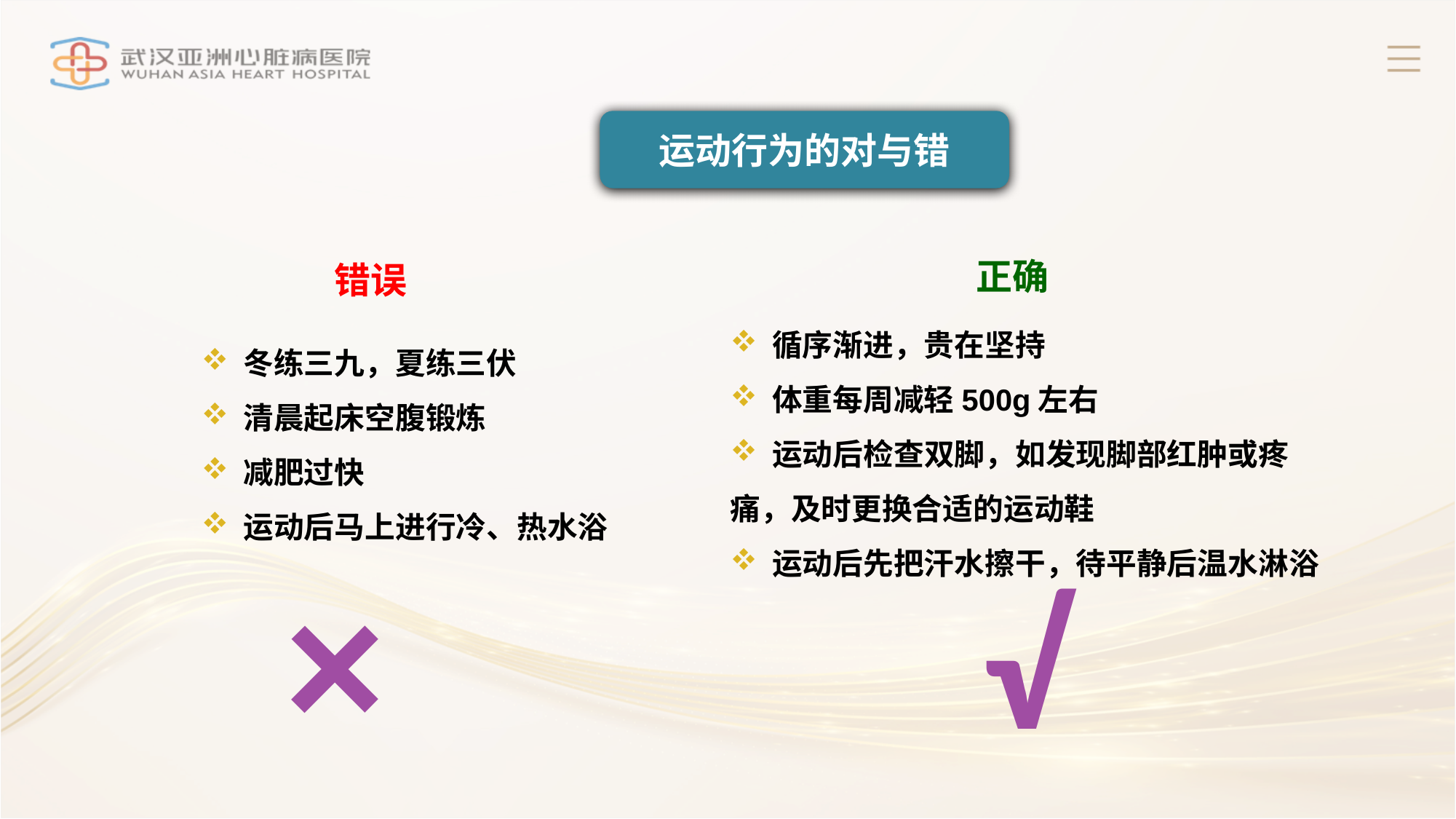

运动行为的对与错
错误
 冬练三九，夏练三伏
 清晨起床空腹锻炼
 减肥过快
 运动后马上进行冷、热水浴
×
正确
 循序渐进，贵在坚持
 体重每周减轻500g左右
 运动后检查双脚，如发现脚部红肿或疼痛，及时更换合适的运动鞋
 运动后先把汗水擦干，待平静后温水淋浴
√
延时符